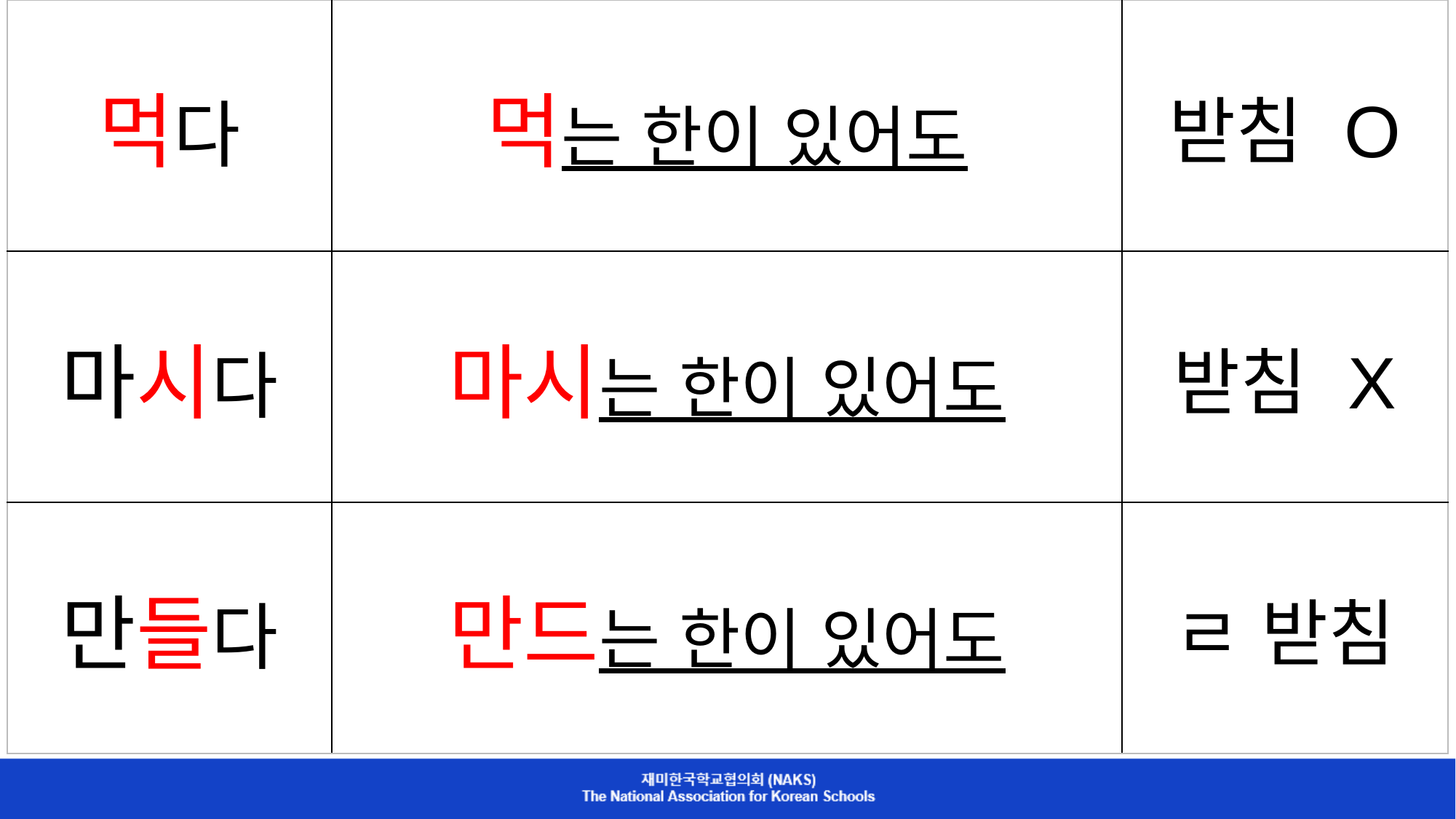

| 먹다 | 먹는 한이 있어도 | 받침 O |
| --- | --- | --- |
| 마시다 | 마시는 한이 있어도 | 받침 X |
| 만들다 | 만드는 한이 있어도 | ㄹ 받침 |